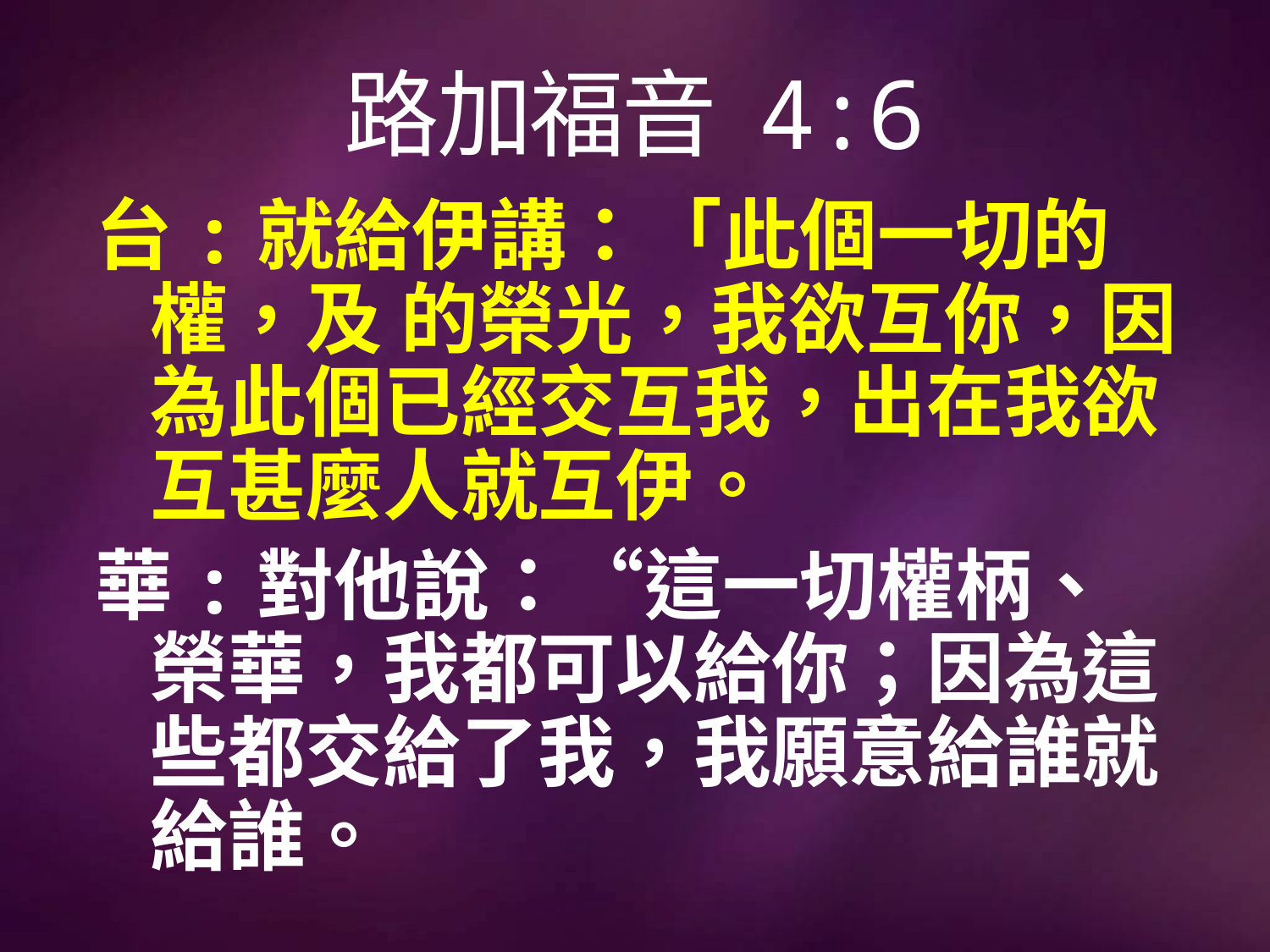

# 路加福音 4:6
台:就給伊講：「此個一切的權，及 的榮光，我欲互你，因為此個已經交互我，出在我欲互甚麼人就互伊。
華:對他說：“這一切權柄、榮華，我都可以給你；因為這些都交給了我，我願意給誰就給誰。